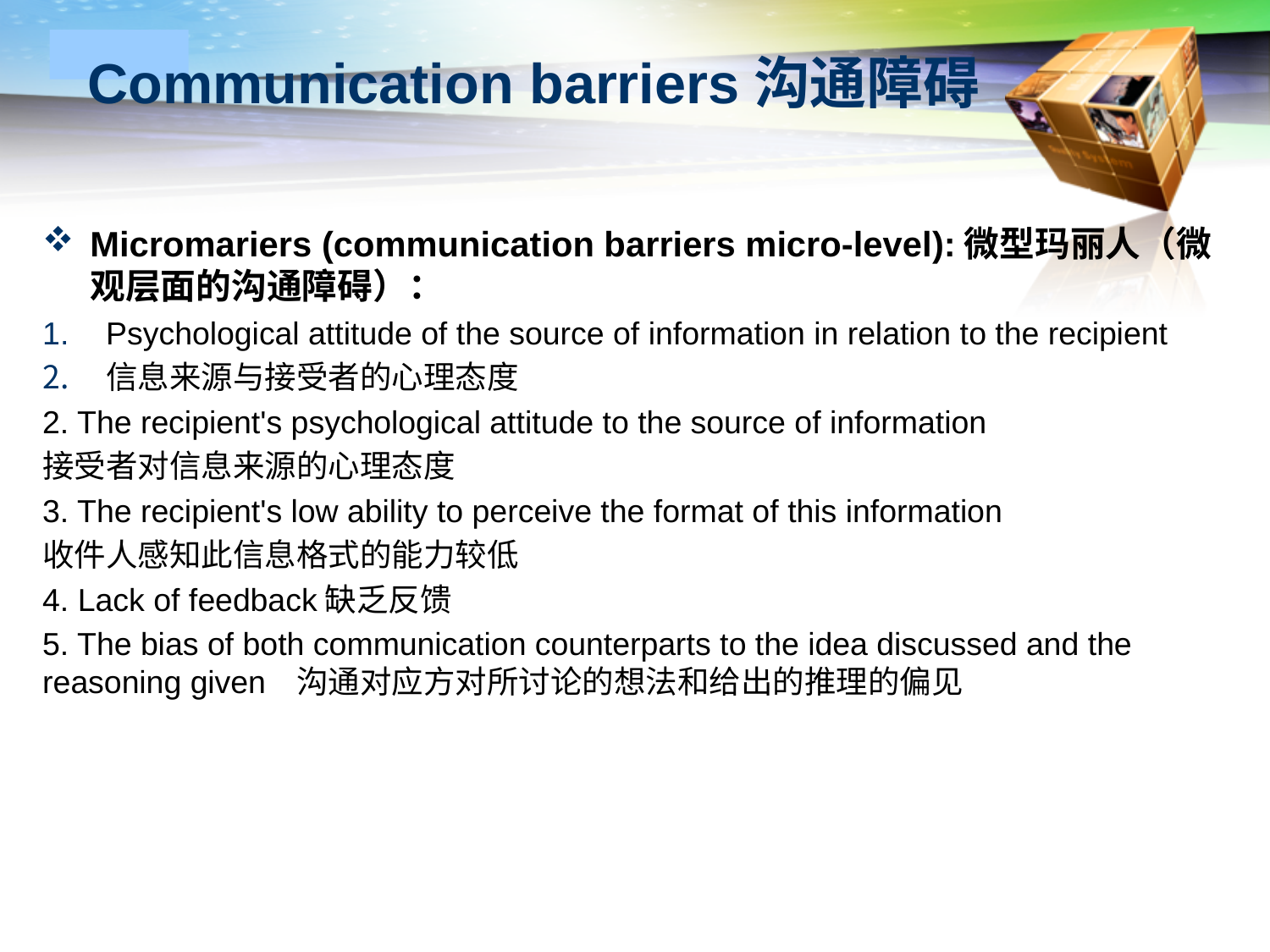

# Communication barriers沟通障碍

Micromariers (communication barriers micro-level):微型玛丽人（微观层面的沟通障碍）：
Psychological attitude of the source of information in relation to the recipient
信息来源与接受者的心理态度
2. The recipient's psychological attitude to the source of information
接受者对信息来源的心理态度
3. The recipient's low ability to perceive the format of this information
收件人感知此信息格式的能力较低
4. Lack of feedback缺乏反馈
5. The bias of both communication counterparts to the idea discussed and the reasoning given	沟通对应方对所讨论的想法和给出的推理的偏见